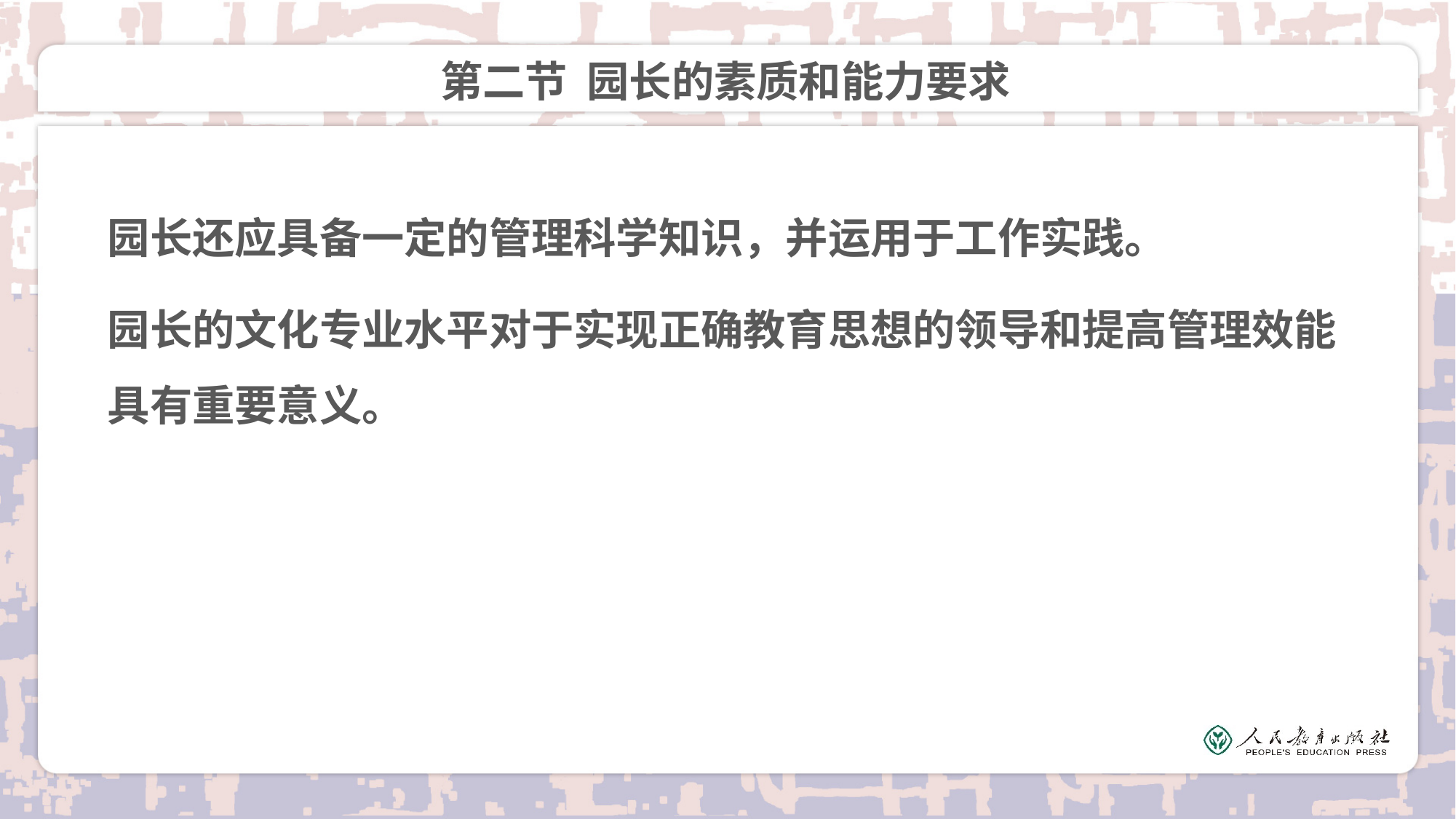

# 第二节  园长的素质和能力要求
园长还应具备一定的管理科学知识，并运用于工作实践。
园长的文化专业水平对于实现正确教育思想的领导和提高管理效能具有重要意义。